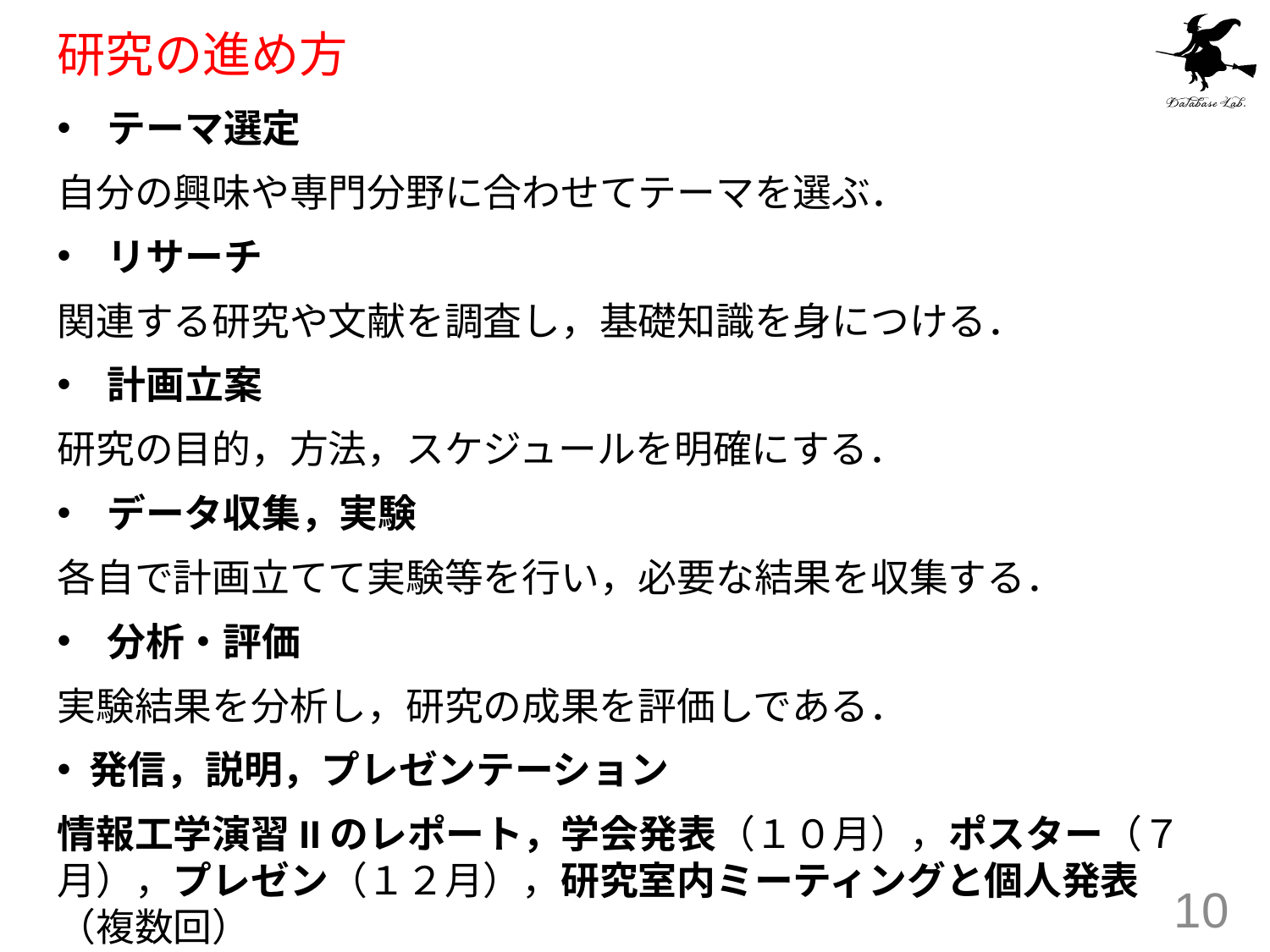

# 研究の進め方
 テーマ選定
自分の興味や専門分野に合わせてテーマを選ぶ．
 リサーチ
関連する研究や文献を調査し，基礎知識を身につける．
 計画立案
研究の目的，方法，スケジュールを明確にする．
 データ収集，実験
各自で計画立てて実験等を行い，必要な結果を収集する．
 分析・評価
実験結果を分析し，研究の成果を評価しである．
発信，説明，プレゼンテーション
情報工学演習IIのレポート，学会発表（１０月），ポスター（７月），プレゼン（１２月），研究室内ミーティングと個人発表（複数回）

10